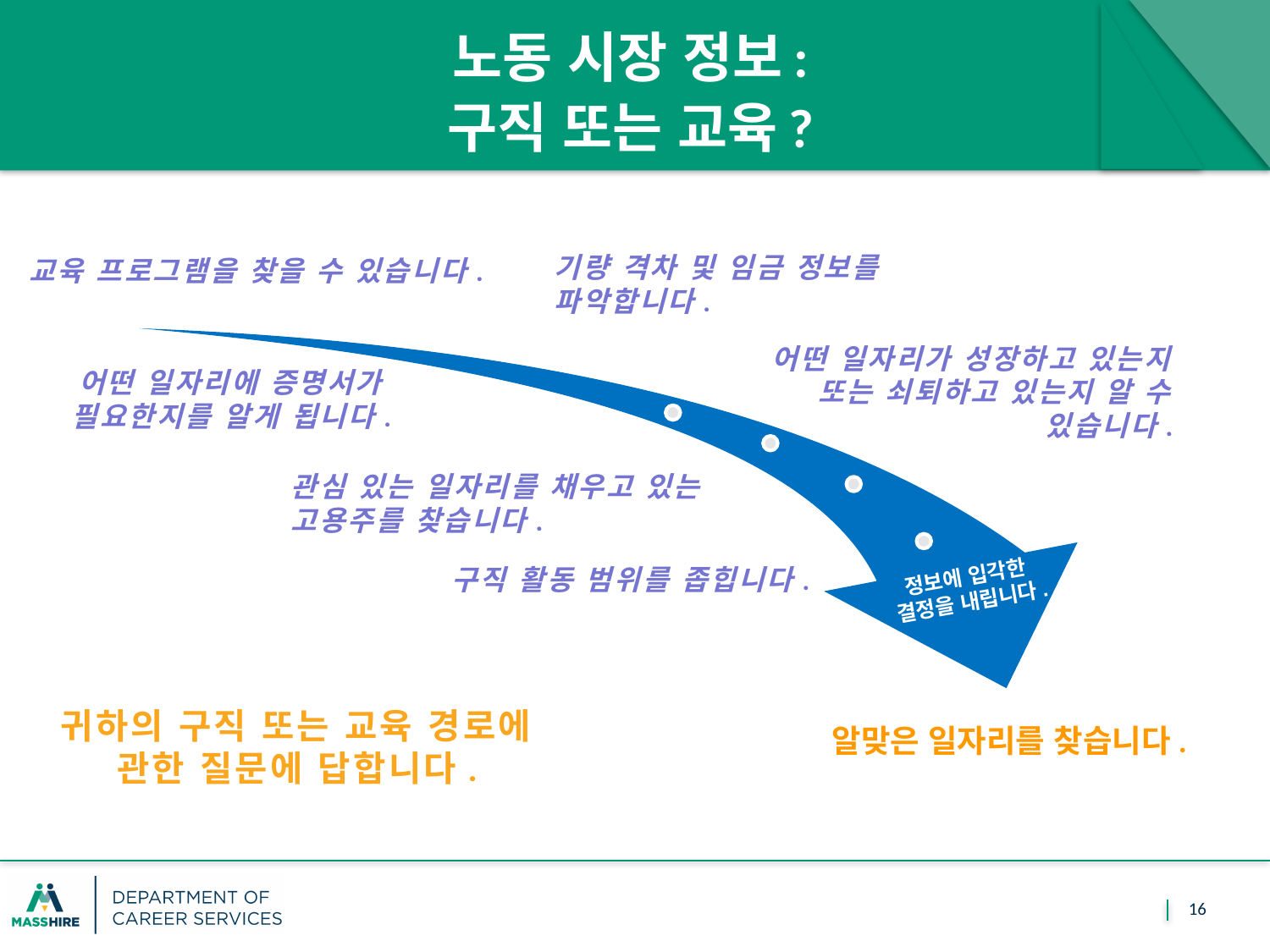

# 노동 시장 정보: 구직 또는 교육?

기량 격차 및 임금 정보를 파악합니다.

교육 프로그램을 찾을 수 있습니다.
어떤 일자리가 성장하고 있는지 또는 쇠퇴하고 있는지 알 수 있습니다.

어떤 일자리에 증명서가 필요한지를 알게 됩니다.
관심 있는 일자리를 채우고 있는 고용주를 찾습니다.

구직 활동 범위를 좁힙니다.
정보에 입각한
결정을 내립니다.

귀하의 구직 또는 교육 경로에 관한 질문에 답합니다.
알맞은 일자리를 찾습니다.
16